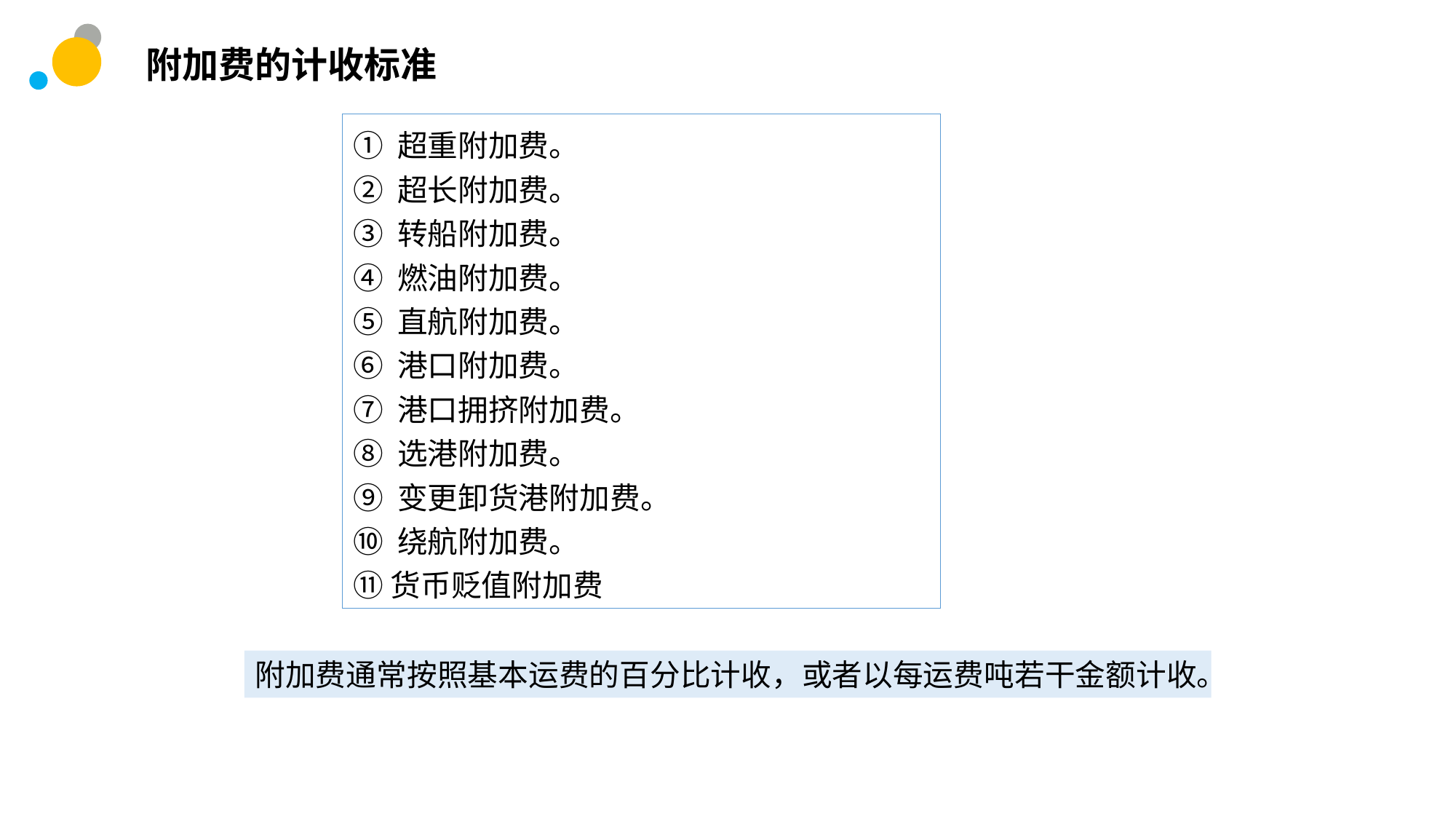

附加费的计收标准
① 超重附加费。
② 超长附加费。
③ 转船附加费。
④ 燃油附加费。
⑤ 直航附加费。
⑥ 港口附加费。
⑦ 港口拥挤附加费。
⑧ 选港附加费。
⑨ 变更卸货港附加费。
⑩ 绕航附加费。
⑪货币贬值附加费
附加费通常按照基本运费的百分比计收，或者以每运费吨若干金额计收。